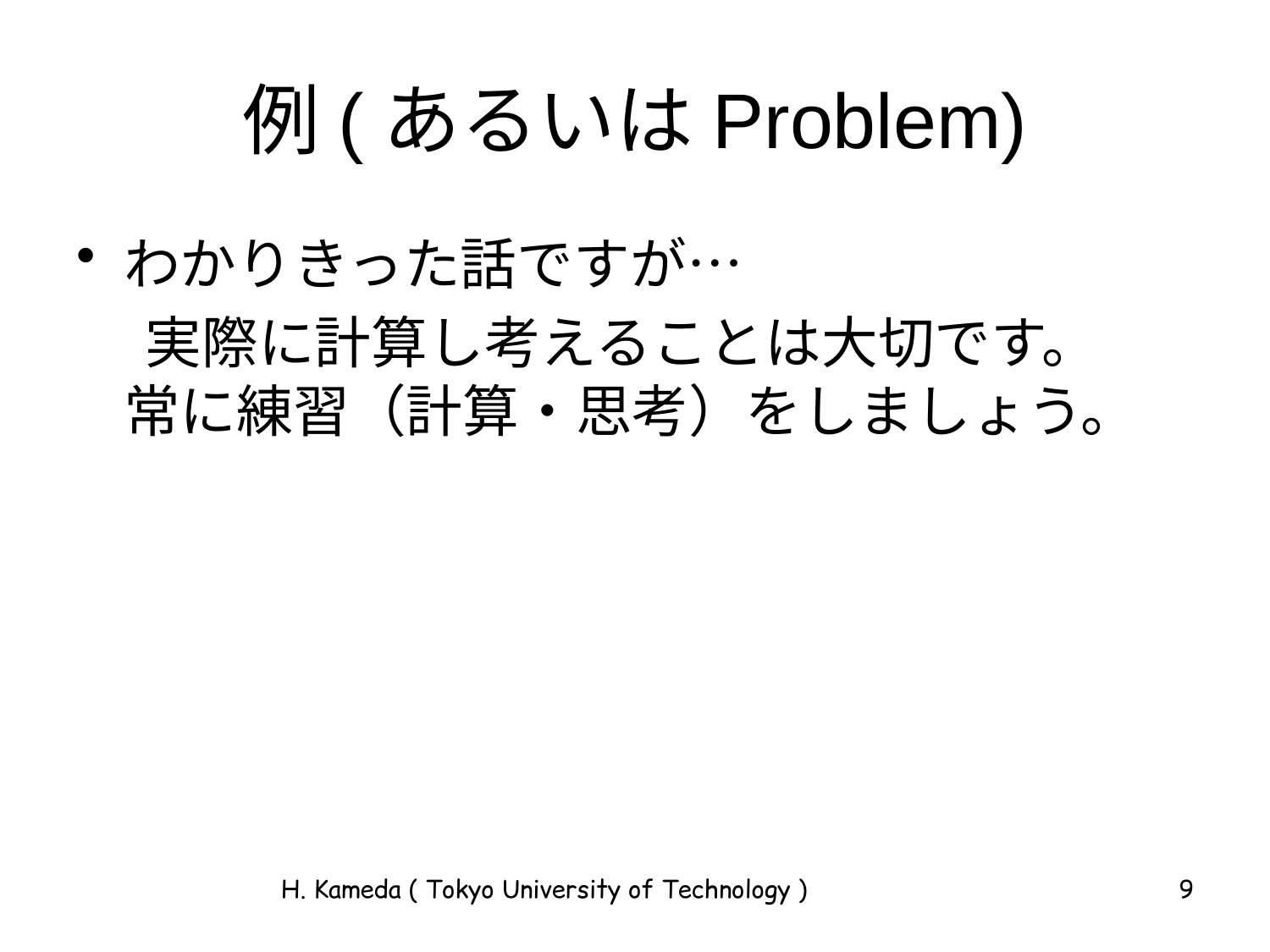

# 例(あるいはProblem)
わかりきった話ですが…
　 実際に計算し考えることは大切です。
常に練習（計算・思考）をしましょう。
H. Kameda ( Tokyo University of Technology )
9